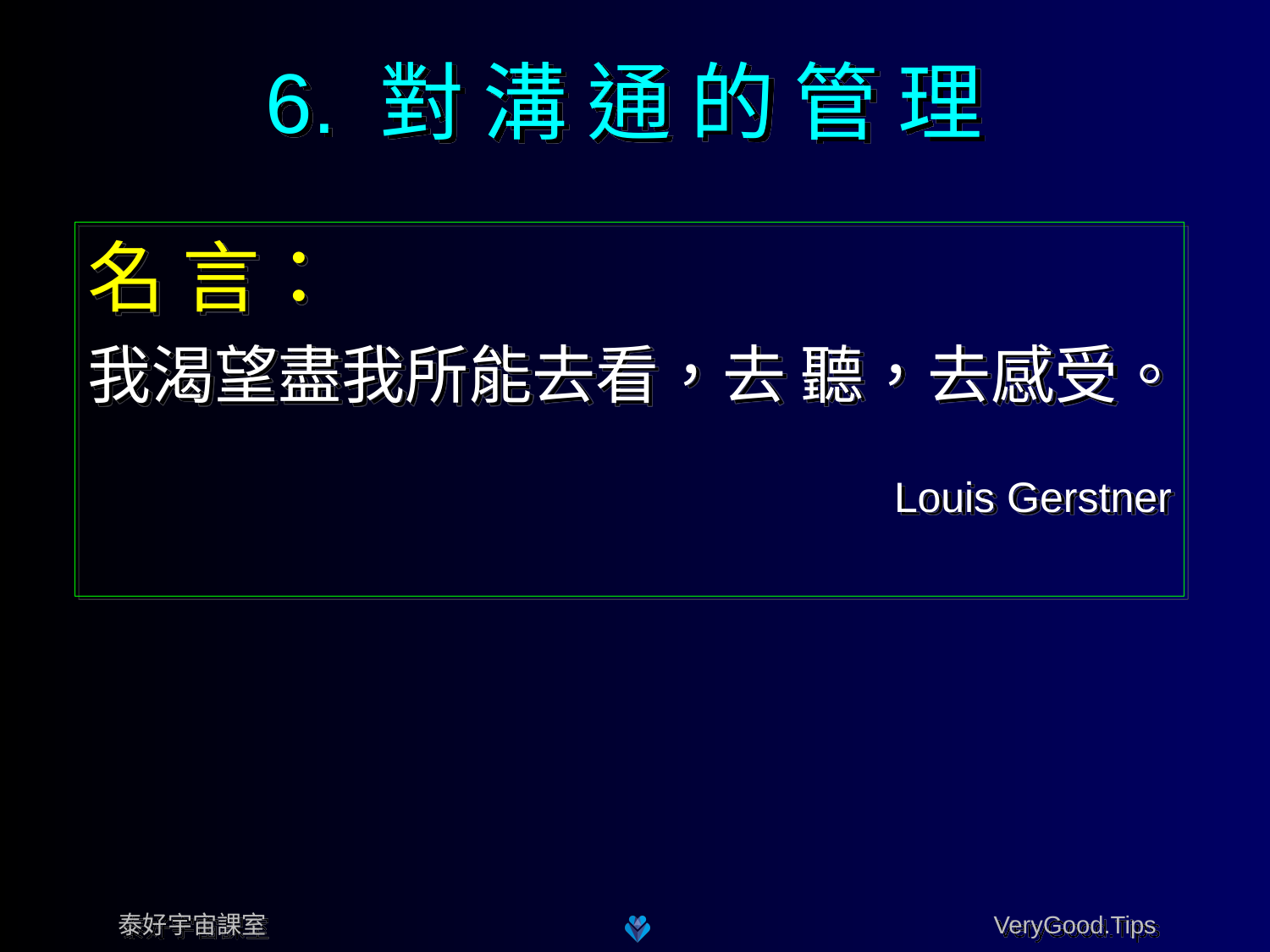

# 6. 對 溝 通 的 管 理
名 言：
我渴望盡我所能去看，去 聽，去感受。
Louis Gerstner